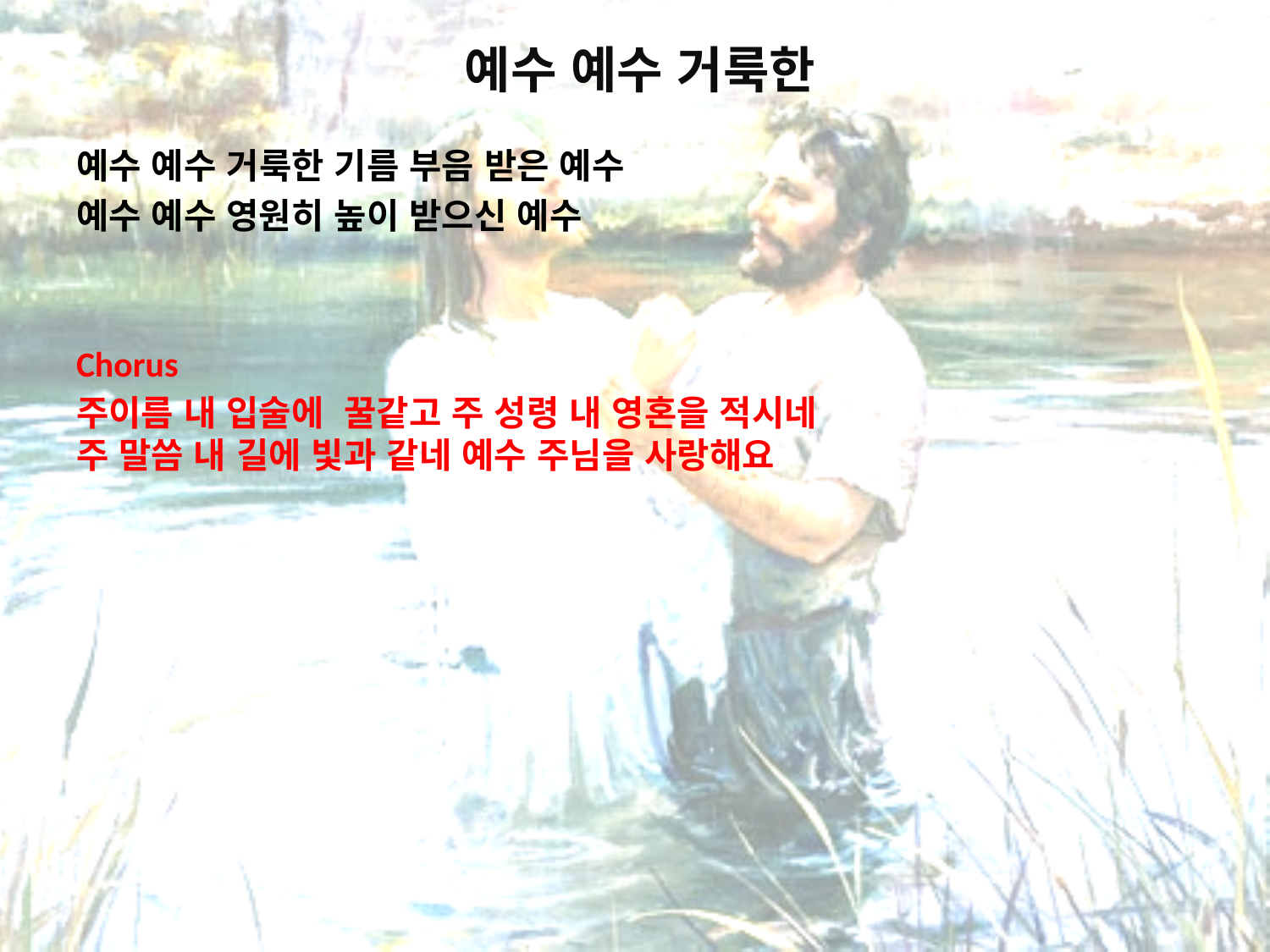

# 예수 예수 거룩한
예수 예수 거룩한 기름 부음 받은 예수
예수 예수 영원히 높이 받으신 예수

Chorus
주이름 내 입술에  꿀같고 주 성령 내 영혼을 적시네
주 말씀 내 길에 빛과 같네 예수 주님을 사랑해요